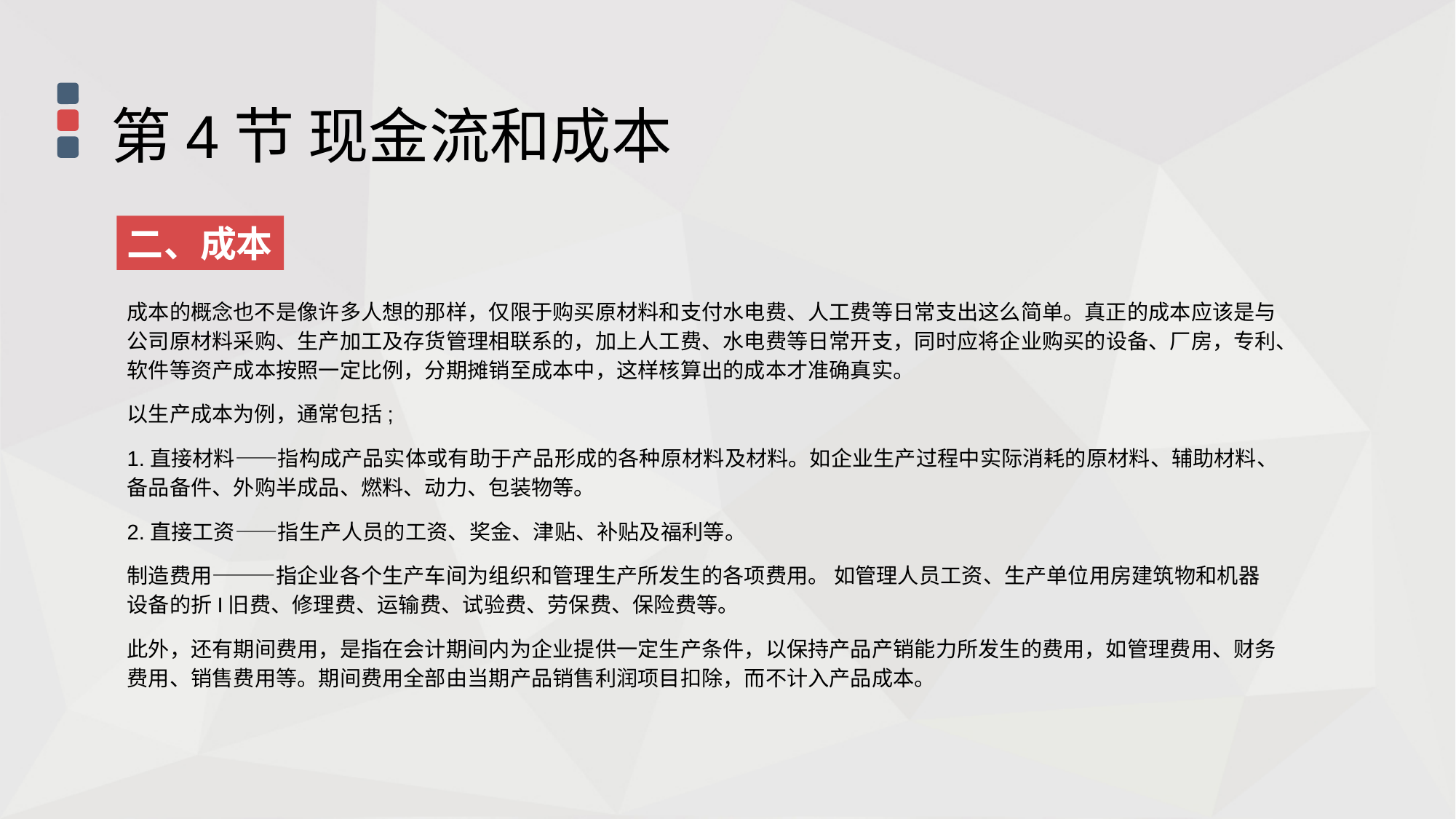

第4节 现金流和成本
二、成本
成本的概念也不是像许多人想的那样，仅限于购买原材料和支付水电费、人工费等日常支出这么简单。真正的成本应该是与公司原材料采购、生产加工及存货管理相联系的，加上人工费、水电费等日常开支，同时应将企业购买的设备、厂房，专利、软件等资产成本按照一定比例，分期摊销至成本中，这样核算出的成本才准确真实。
以生产成本为例，通常包括;
1.直接材料——指构成产品实体或有助于产品形成的各种原材料及材料。如企业生产过程中实际消耗的原材料、辅助材料、备品备件、外购半成品、燃料、动力、包装物等。
2.直接工资——指生产人员的工资、奖金、津贴、补贴及福利等。
制造费用———指企业各个生产车间为组织和管理生产所发生的各项费用。 如管理人员工资、生产单位用房建筑物和机器设备的折I旧费、修理费、运输费、试验费、劳保费、保险费等。
此外，还有期间费用，是指在会计期间内为企业提供一定生产条件，以保持产品产销能力所发生的费用，如管理费用、财务费用、销售费用等。期间费用全部由当期产品销售利润项目扣除，而不计入产品成本。